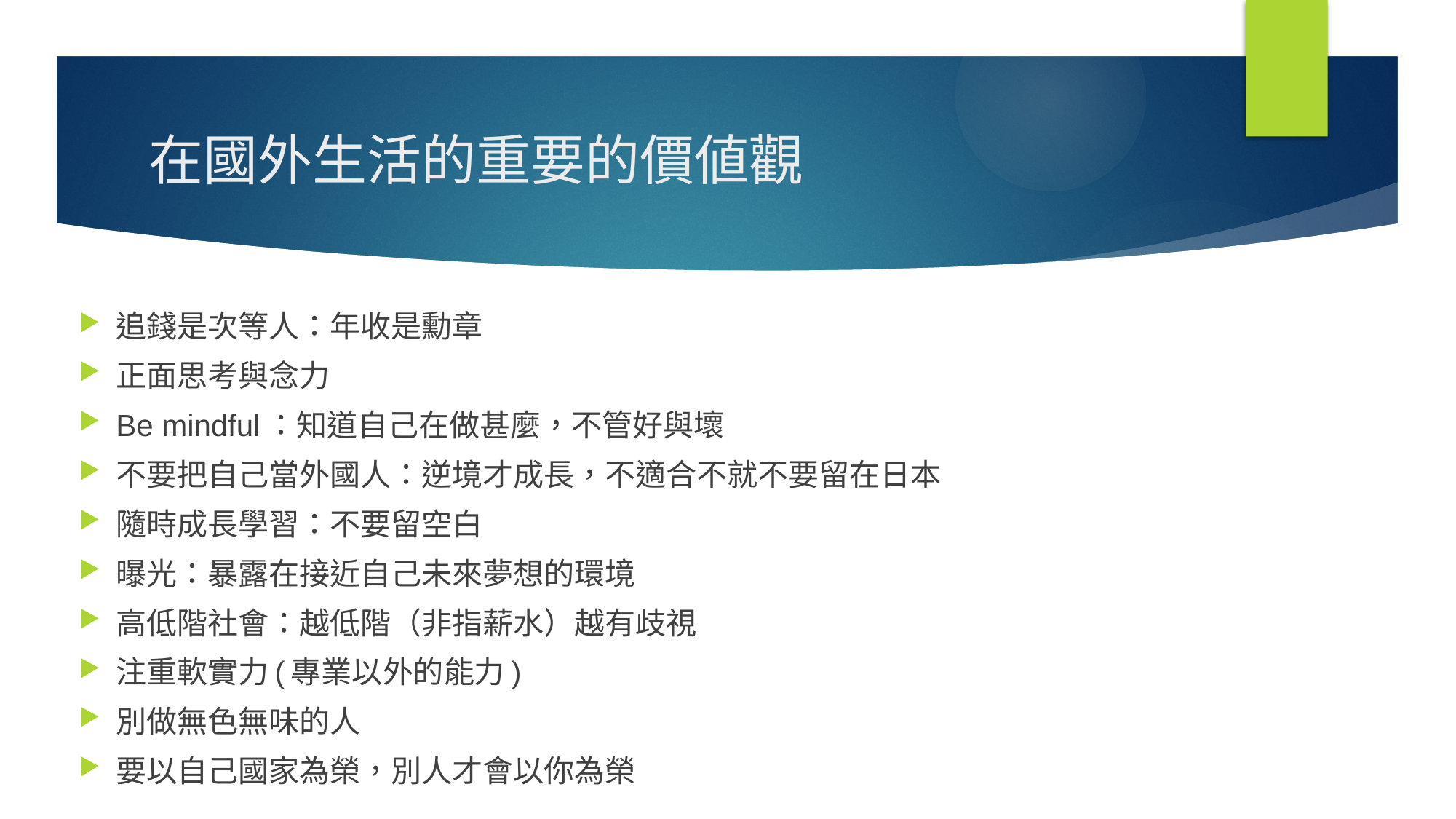

# 在國外生活的重要的價値觀
追錢是次等人：年收是勳章
正面思考與念力
Be mindful：知道自己在做甚麼，不管好與壞
不要把自己當外國人：逆境才成長，不適合不就不要留在日本
隨時成長學習：不要留空白
曝光：暴露在接近自己未來夢想的環境
高低階社會：越低階（非指薪水）越有歧視
注重軟實力(專業以外的能力)
別做無色無味的人
要以自己國家為榮，別人才會以你為榮